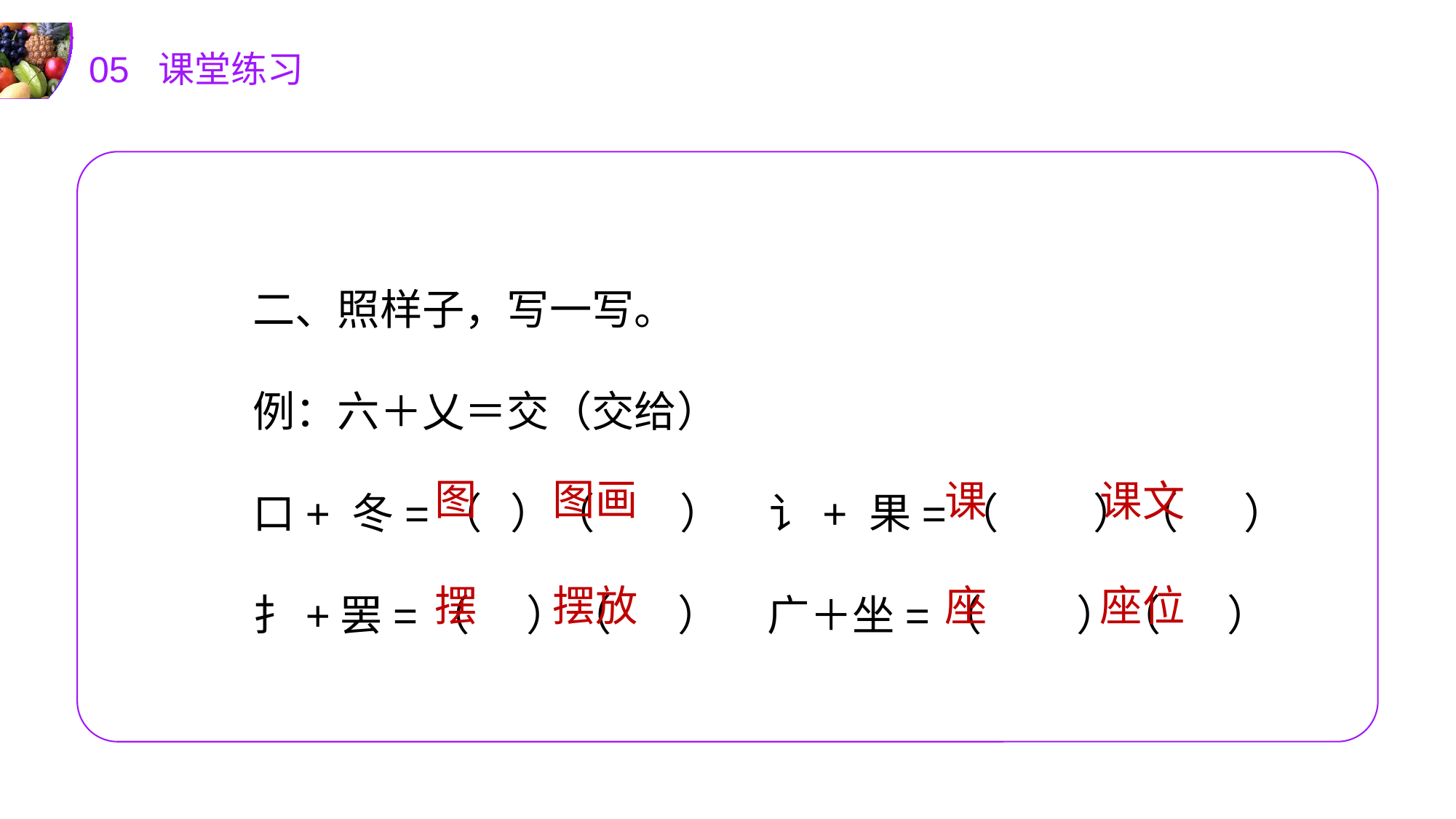

05  课堂练习
二、照样子，写一写。
例：六＋乂＝交（交给）
口+ 冬=（   ）（         ）     讠+ 果=（          ）（       ）
扌+罢=（      ）（       ）     广＋坐=（          ）（       ）

图        图画
课            课文
摆        摆放
座            座位